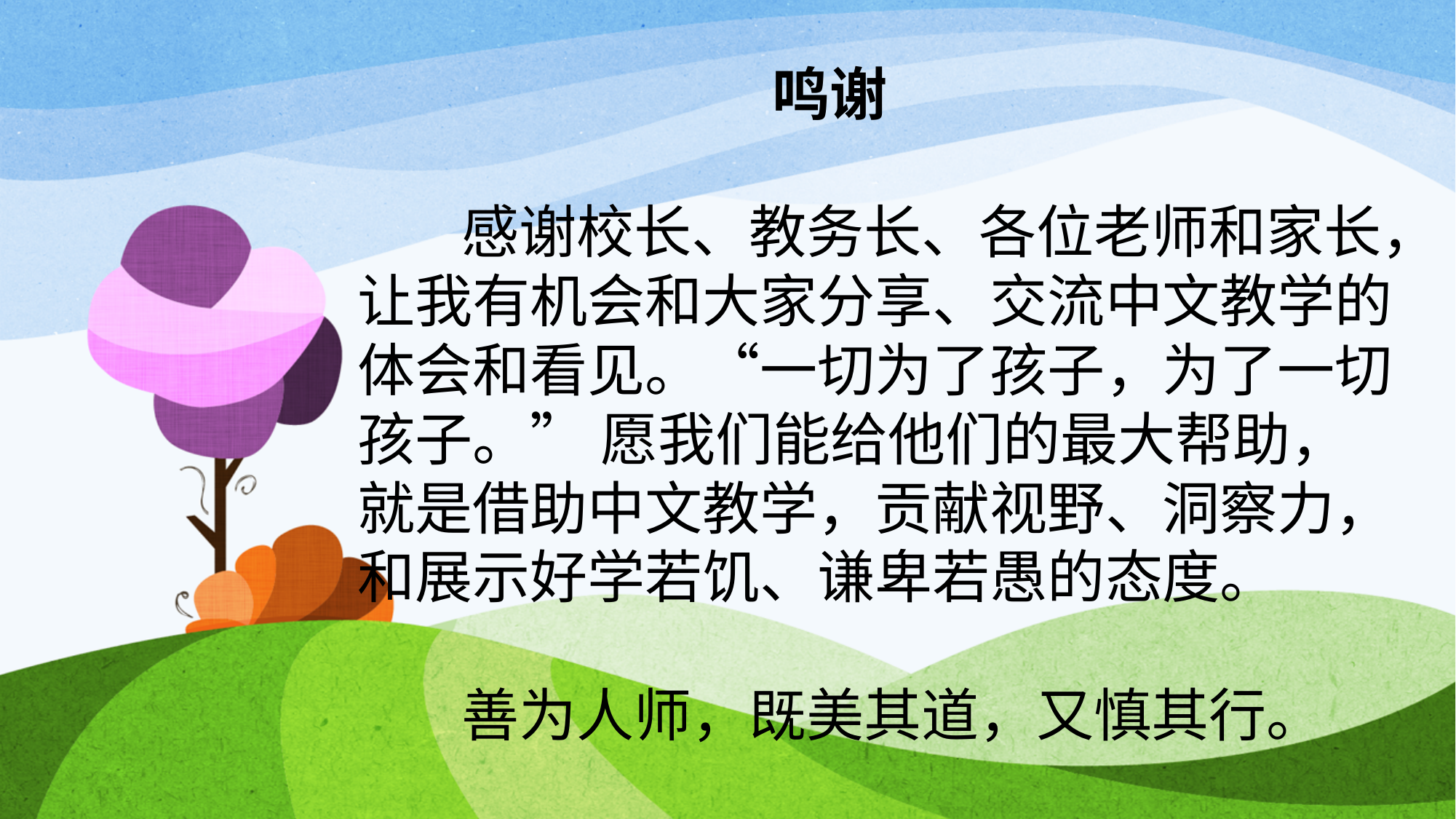

鸣谢

	感谢校长、教务长、各位老师和家长，让我有机会和大家分享、交流中文教学的体会和看见。“一切为了孩子，为了一切孩子。” 愿我们能给他们的最大帮助，就是借助中文教学，贡献视野、洞察力，和展示好学若饥、谦卑若愚的态度。

	善为人师，既美其道，又慎其行。